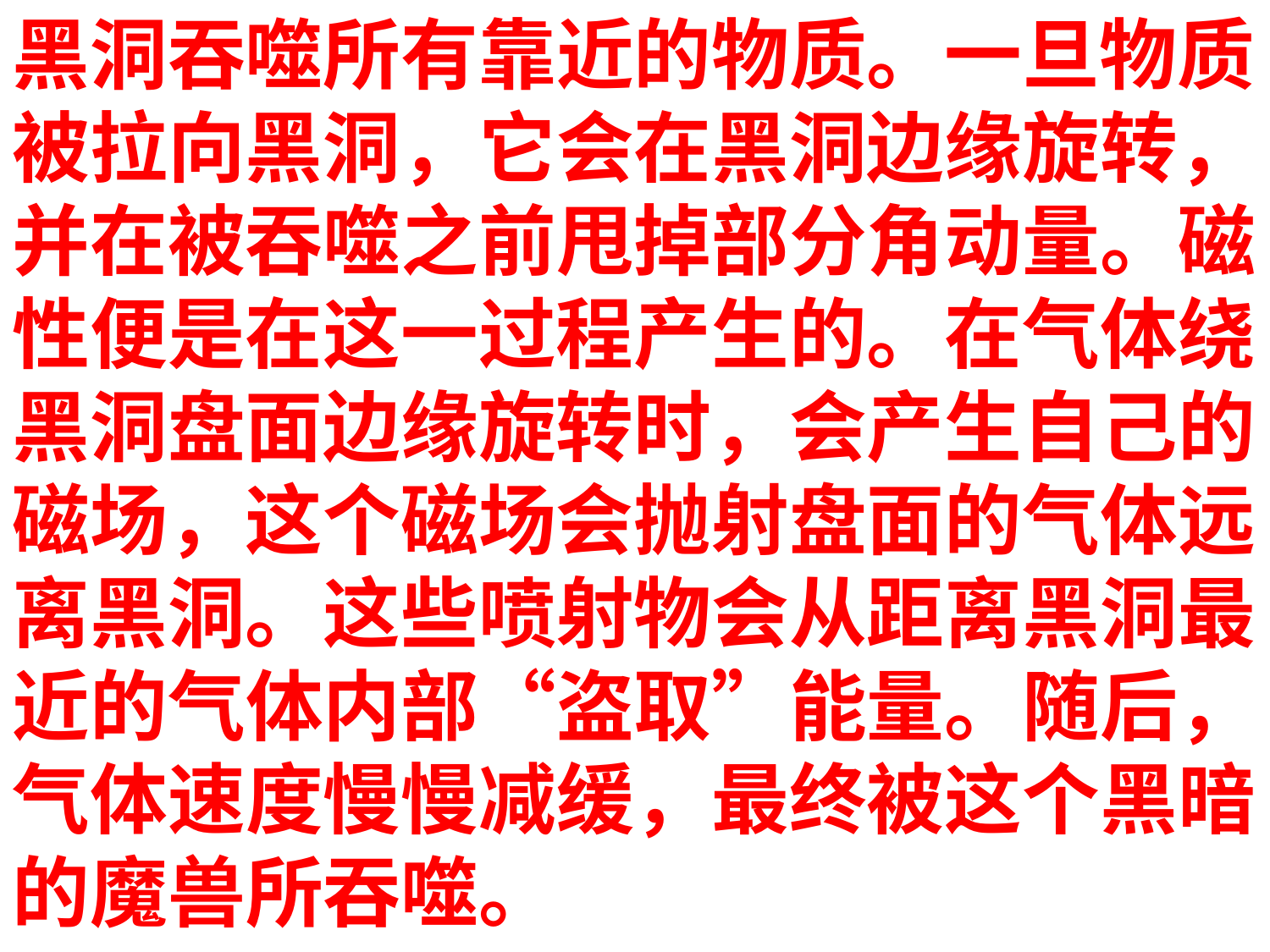

黑洞吞噬所有靠近的物质。一旦物质被拉向黑洞，它会在黑洞边缘旋转，并在被吞噬之前甩掉部分角动量。磁性便是在这一过程产生的。在气体绕黑洞盘面边缘旋转时，会产生自己的磁场，这个磁场会抛射盘面的气体远离黑洞。这些喷射物会从距离黑洞最近的气体内部“盗取”能量。随后，气体速度慢慢减缓，最终被这个黑暗的魔兽所吞噬。